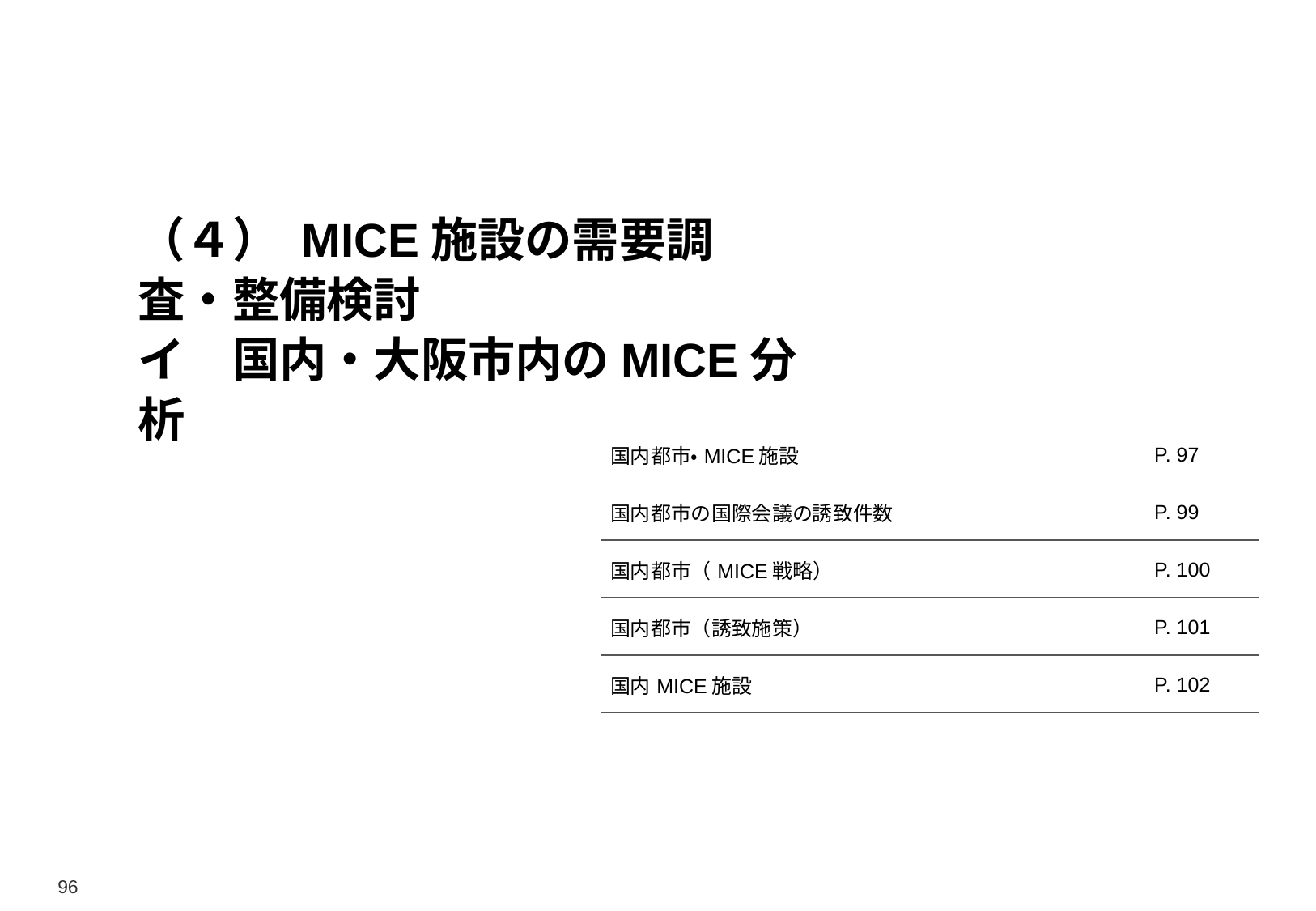

（４） MICE施設の需要調査・整備検討
イ　国内・大阪市内のMICE分析
| 国内都市・MICE施設 | P. 97 |
| --- | --- |
| 国内都市の国際会議の誘致件数 | P. 99 |
| 国内都市（MICE戦略） | P. 100 |
| 国内都市（誘致施策） | P. 101 |
| 国内MICE施設 | P. 102 |
96